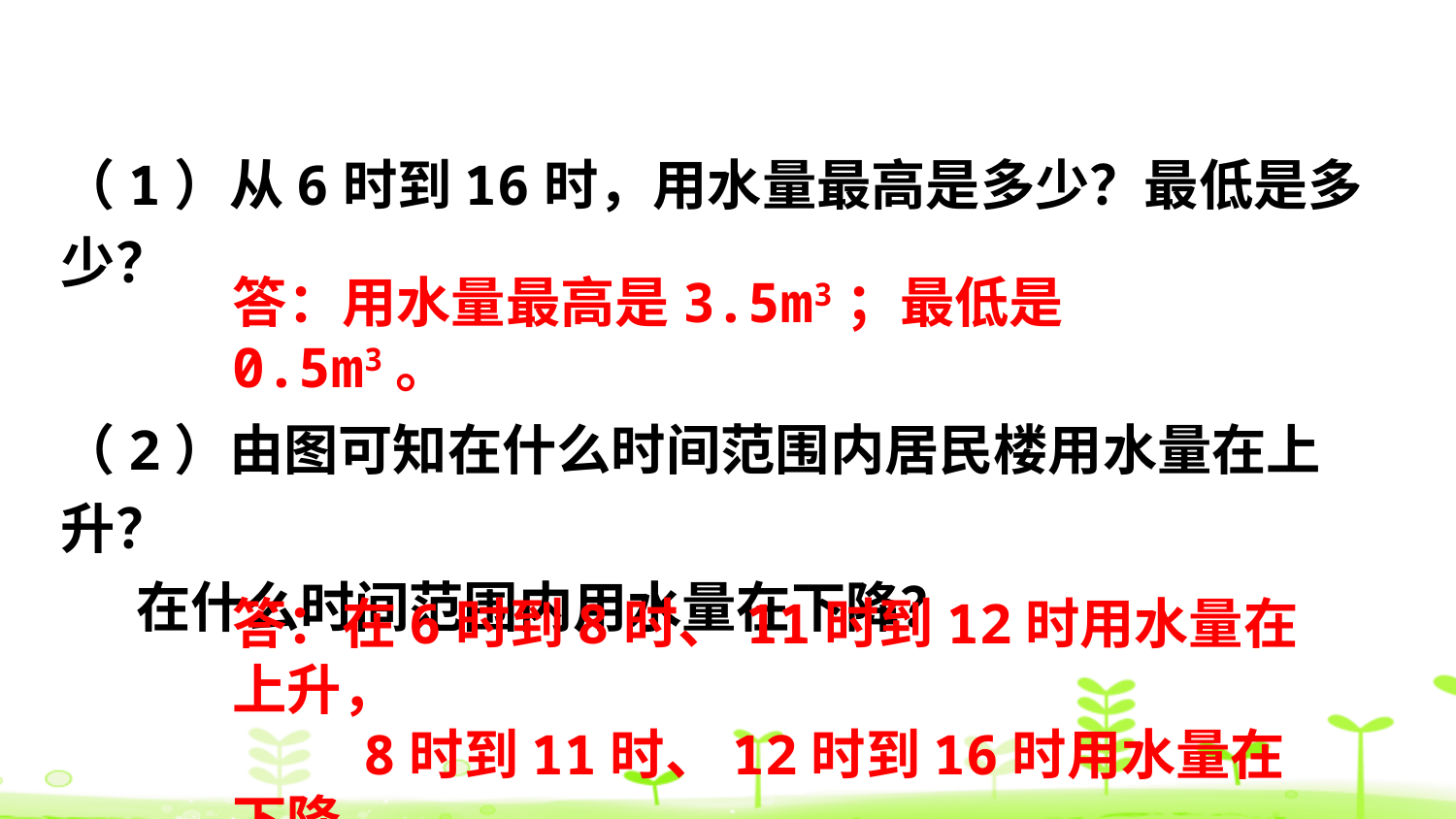

（1）从6时到16时，用水量最高是多少？最低是多少？
答：用水量最高是3.5m3；最低是0.5m3。
（2）由图可知在什么时间范围内居民楼用水量在上升？
     在什么时间范围内用水量在下降？
答：在6时到8时、11时到12时用水量在上升，
    8时到11时、12时到16时用水量在下降。